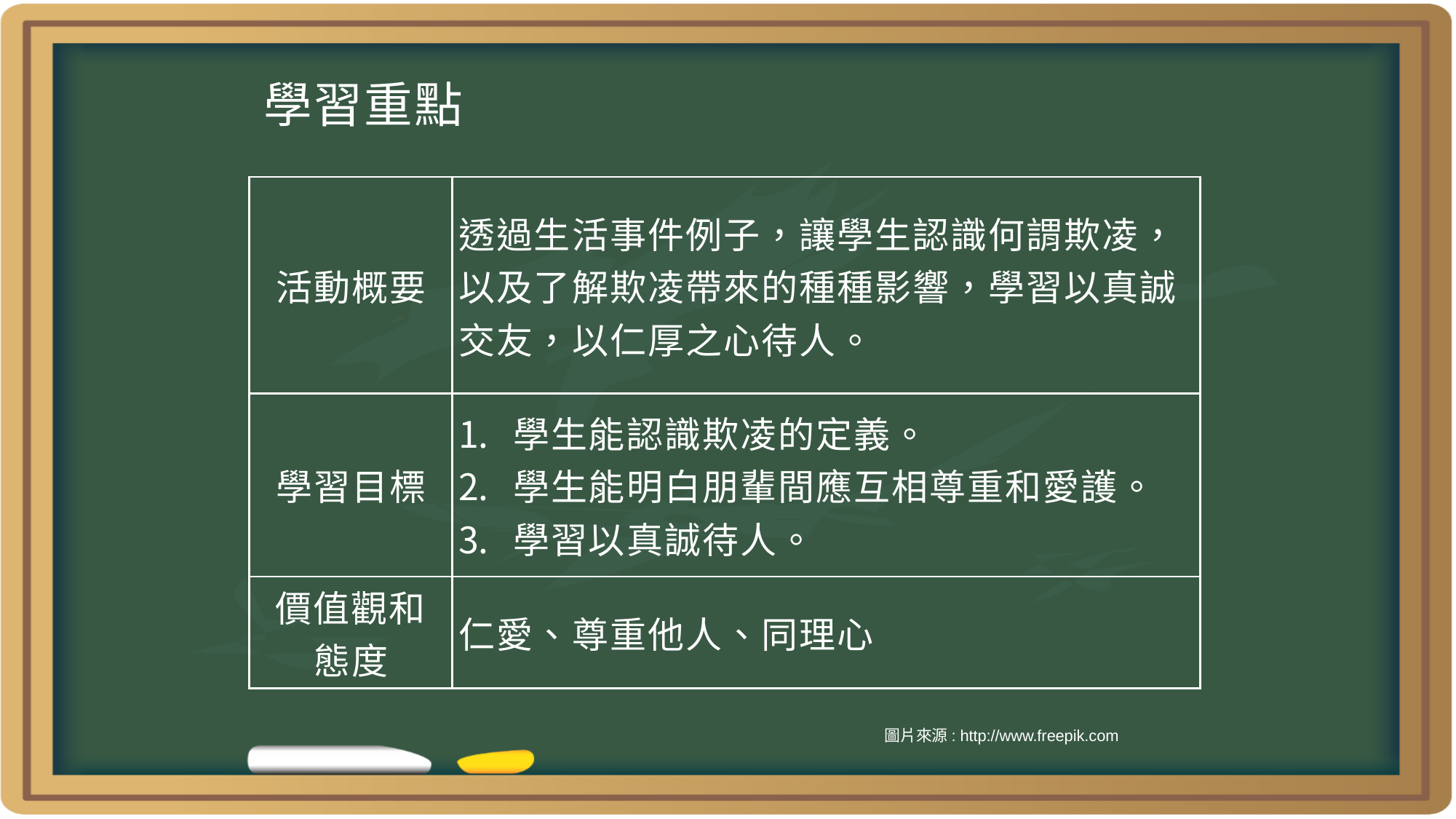

學習重點
| 活動概要 | 透過生活事件例子，讓學生認識何謂欺凌，以及了解欺凌帶來的種種影響，學習以真誠交友，以仁厚之心待人。 |
| --- | --- |
| 學習目標 | 學生能認識欺凌的定義。 學生能明白朋輩間應互相尊重和愛護。 學習以真誠待人。 |
| 價值觀和 態度 | 仁愛、尊重他人、同理心 |
圖片來源: http://www.freepik.com